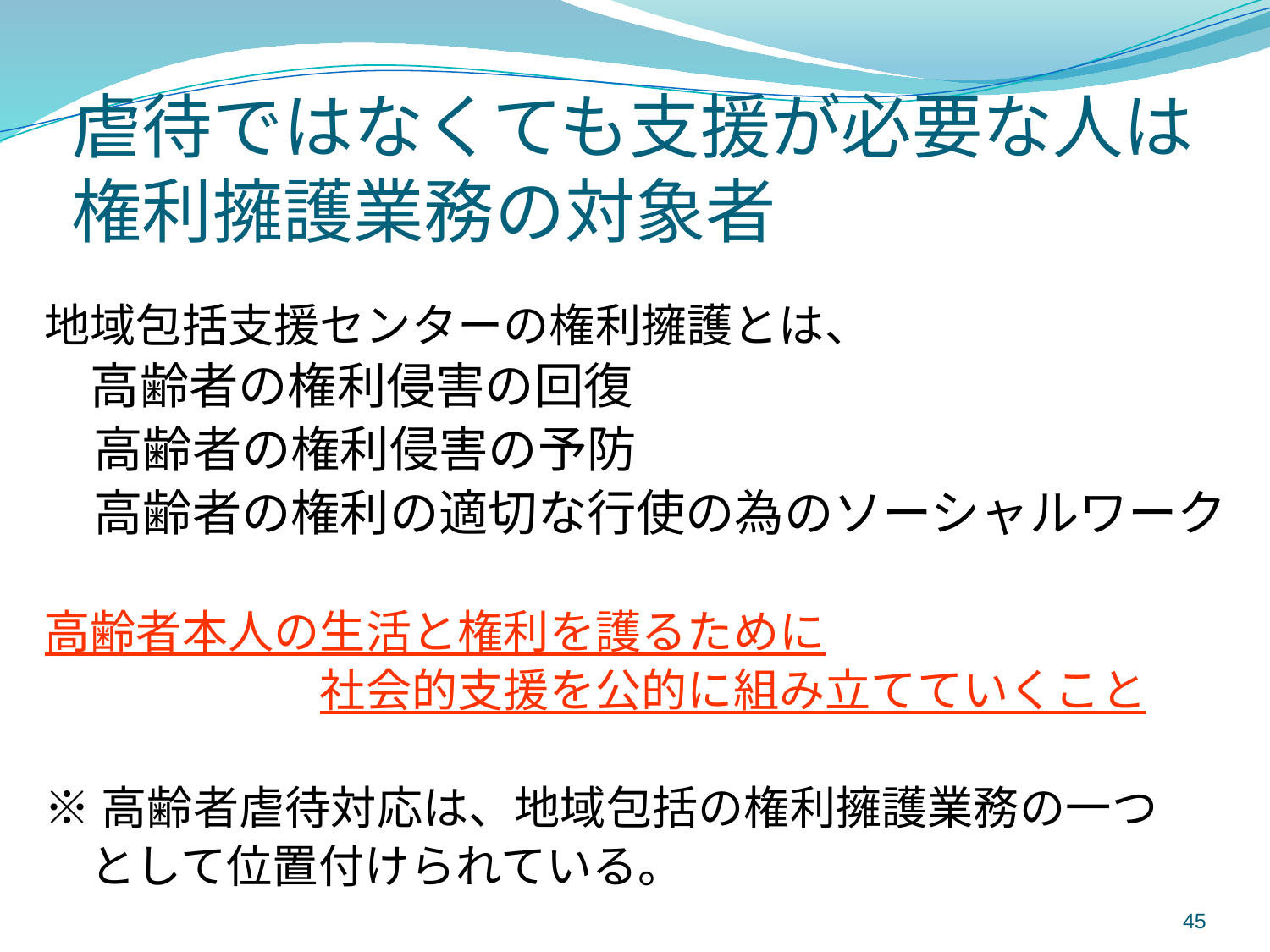

虐待ではなくても支援が必要な人は
権利擁護業務の対象者
地域包括支援センターの権利擁護とは、
　高齢者の権利侵害の回復
　高齢者の権利侵害の予防
　高齢者の権利の適切な行使の為のソーシャルワーク

高齢者本人の生活と権利を護るために
　　　　　　社会的支援を公的に組み立てていくこと

※高齢者虐待対応は、地域包括の権利擁護業務の一つ
　として位置付けられている。
45